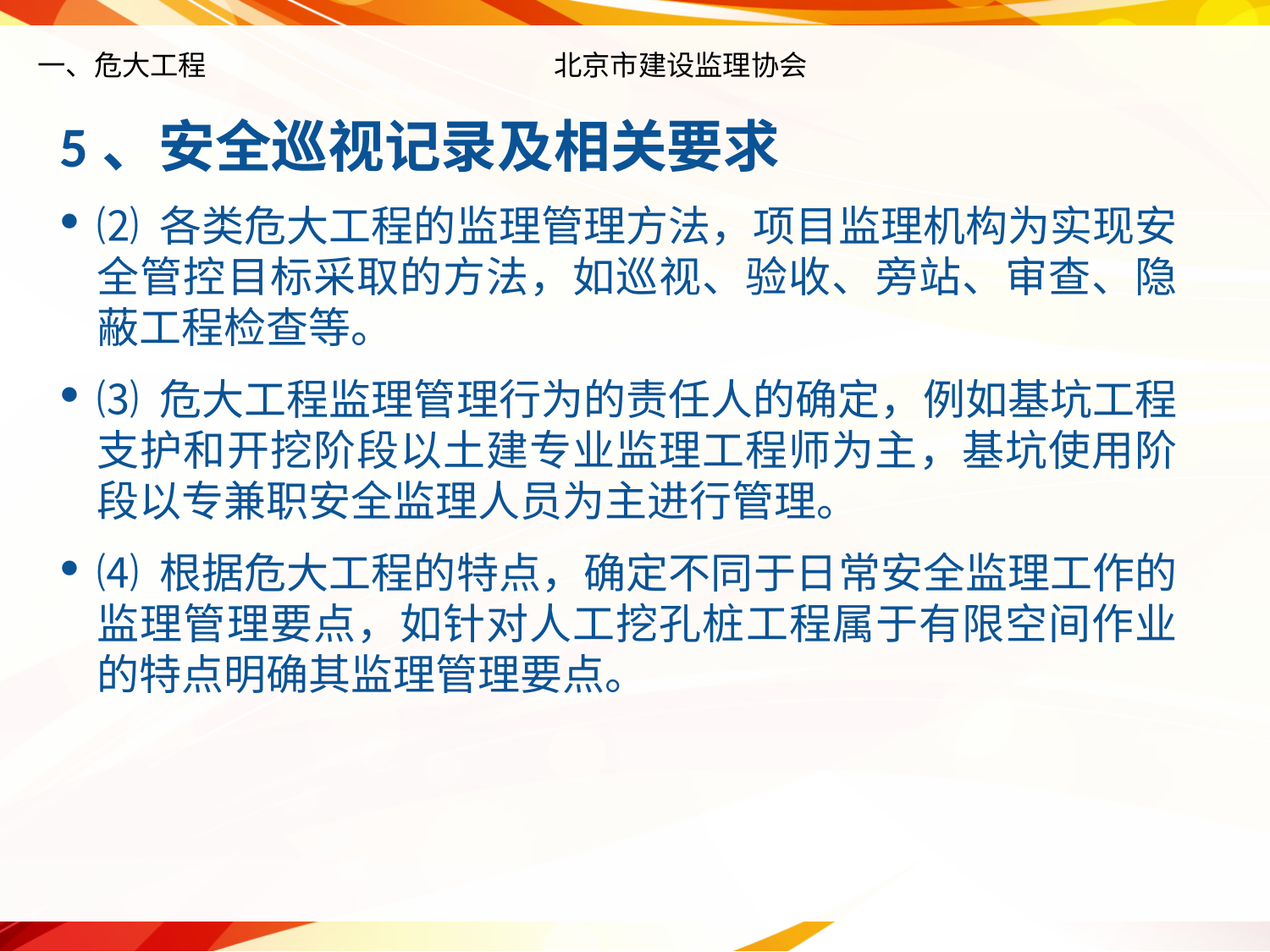

# 一、危大工程                                                       北京市建设监理协会
5、安全巡视记录及相关要求
⑵ 各类危大工程的监理管理方法，项目监理机构为实现安全管控目标采取的方法，如巡视、验收、旁站、审查、隐蔽工程检查等。
⑶ 危大工程监理管理行为的责任人的确定，例如基坑工程支护和开挖阶段以土建专业监理工程师为主，基坑使用阶段以专兼职安全监理人员为主进行管理。
⑷ 根据危大工程的特点，确定不同于日常安全监理工作的监理管理要点，如针对人工挖孔桩工程属于有限空间作业的特点明确其监理管理要点。